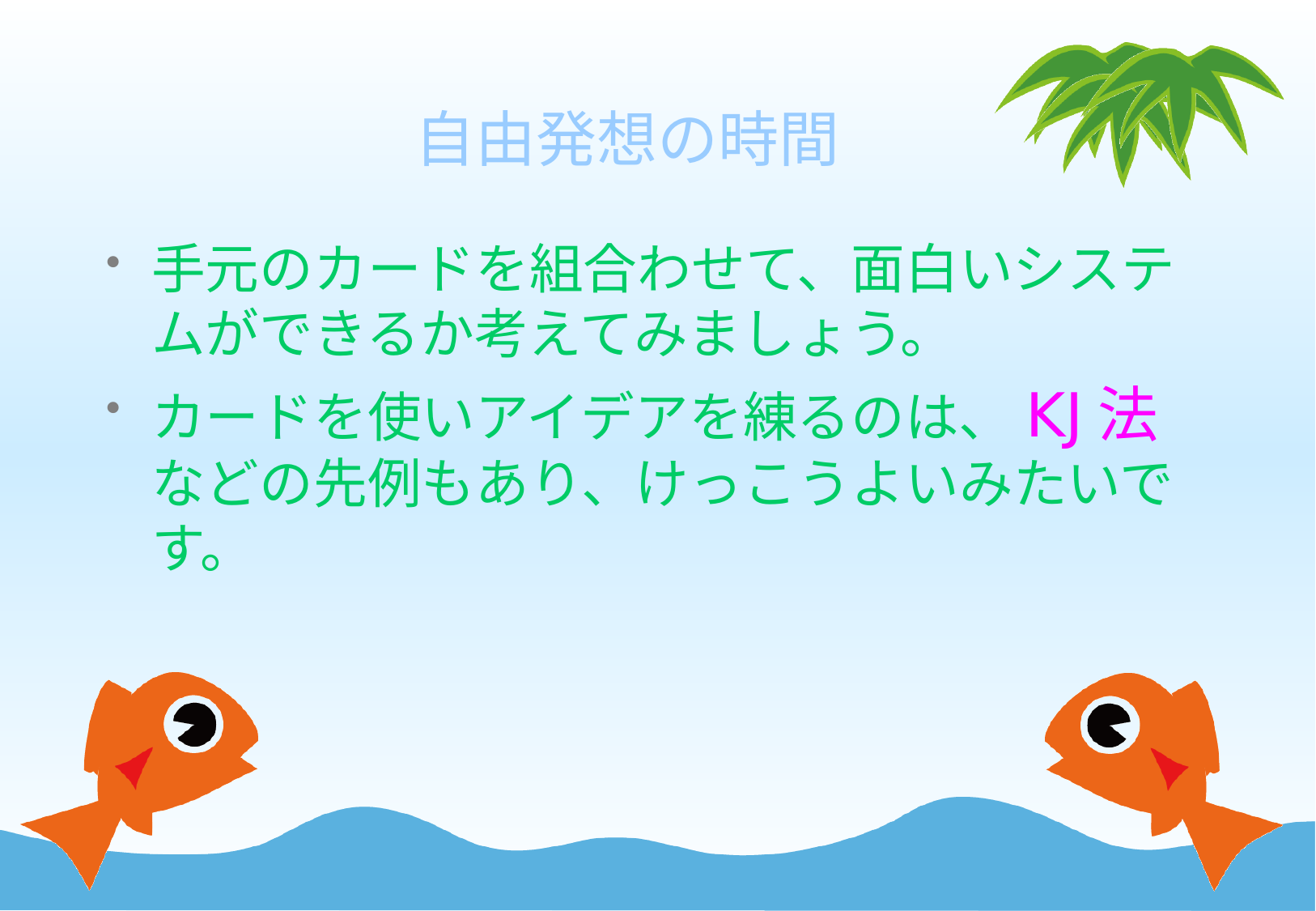

# 自由発想の時間
手元のカードを組合わせて、面白いシステムができるか考えてみましょう。
カードを使いアイデアを練るのは、KJ法などの先例もあり、けっこうよいみたいです。